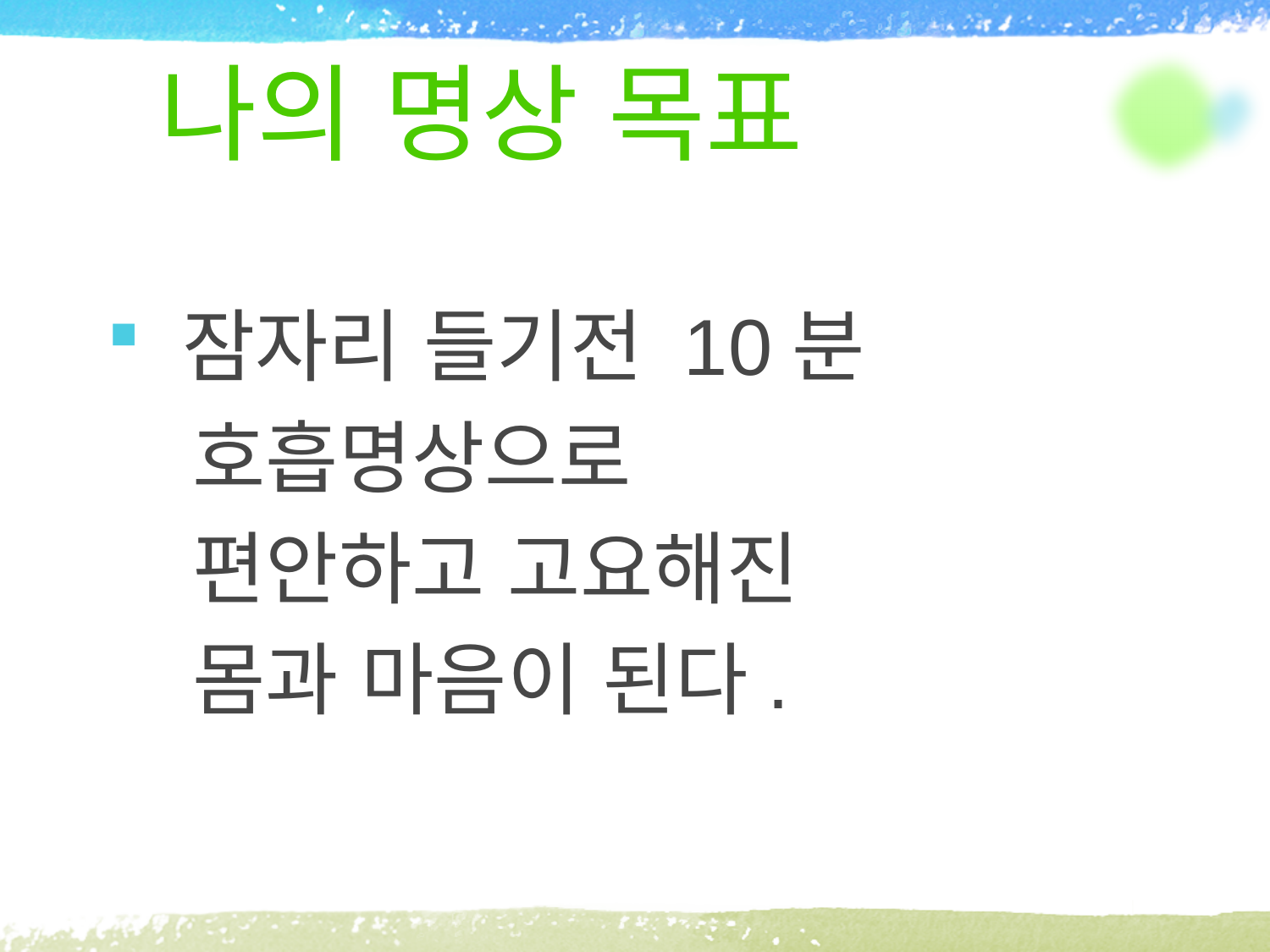

# 나의 명상 목표

 잠자리 들기전 10분
   호흡명상으로
   편안하고 고요해진
   몸과 마음이 된다.